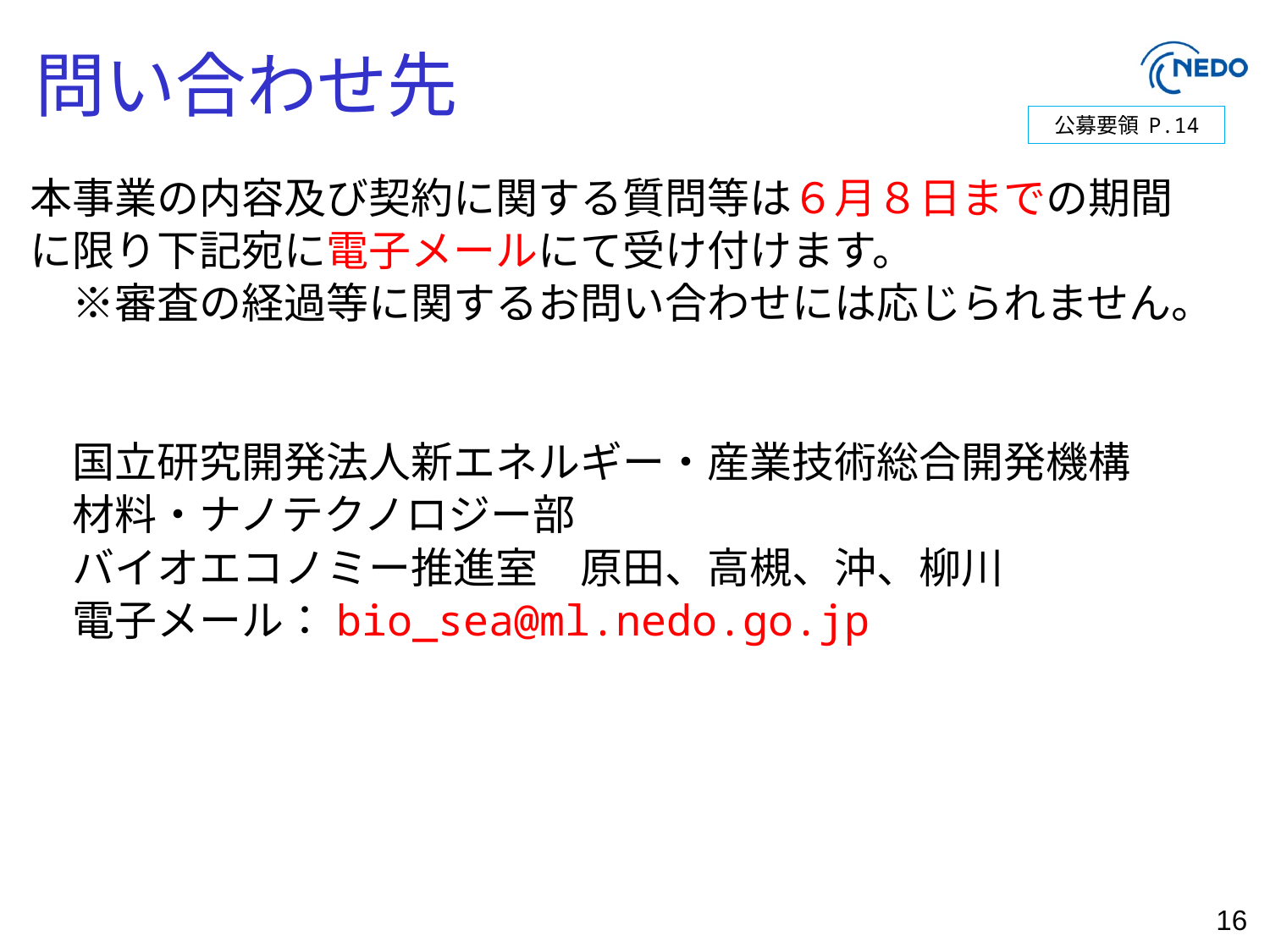

# 問い合わせ先
公募要領 P.14
本事業の内容及び契約に関する質問等は６月８日までの期間
に限り下記宛に電子メールにて受け付けます。
　※審査の経過等に関するお問い合わせには応じられません。

　国立研究開発法人新エネルギー・産業技術総合開発機構
　材料・ナノテクノロジー部
　バイオエコノミー推進室　原田、高槻、沖、柳川
　電子メール：bio_sea@ml.nedo.go.jp
16